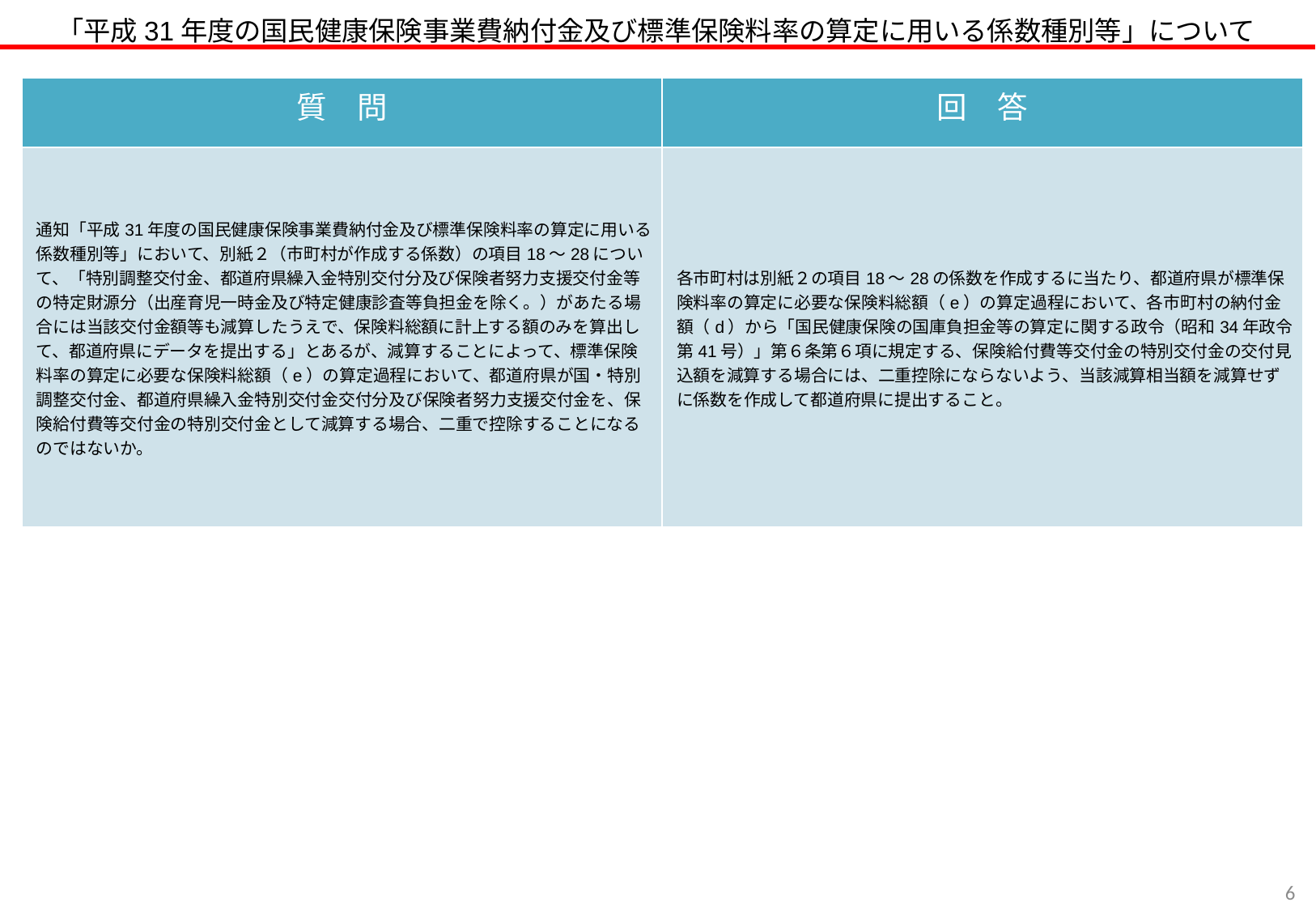

「平成31年度の国民健康保険事業費納付金及び標準保険料率の算定に用いる係数種別等」について
| 質　問 | 回　答 |
| --- | --- |
| 通知「平成31年度の国民健康保険事業費納付金及び標準保険料率の算定に用いる係数種別等」において、別紙２（市町村が作成する係数）の項目18～28について、「特別調整交付金、都道府県繰入金特別交付分及び保険者努力支援交付金等の特定財源分（出産育児一時金及び特定健康診査等負担金を除く。）があたる場合には当該交付金額等も減算したうえで、保険料総額に計上する額のみを算出して、都道府県にデータを提出する」とあるが、減算することによって、標準保険料率の算定に必要な保険料総額（e）の算定過程において、都道府県が国・特別調整交付金、都道府県繰入金特別交付金交付分及び保険者努力支援交付金を、保険給付費等交付金の特別交付金として減算する場合、二重で控除することになるのではないか。 | 各市町村は別紙２の項目18～28の係数を作成するに当たり、都道府県が標準保険料率の算定に必要な保険料総額（e）の算定過程において、各市町村の納付金額（d）から「国民健康保険の国庫負担金等の算定に関する政令（昭和34年政令第41号）」第６条第６項に規定する、保険給付費等交付金の特別交付金の交付見込額を減算する場合には、二重控除にならないよう、当該減算相当額を減算せずに係数を作成して都道府県に提出すること。 |
6